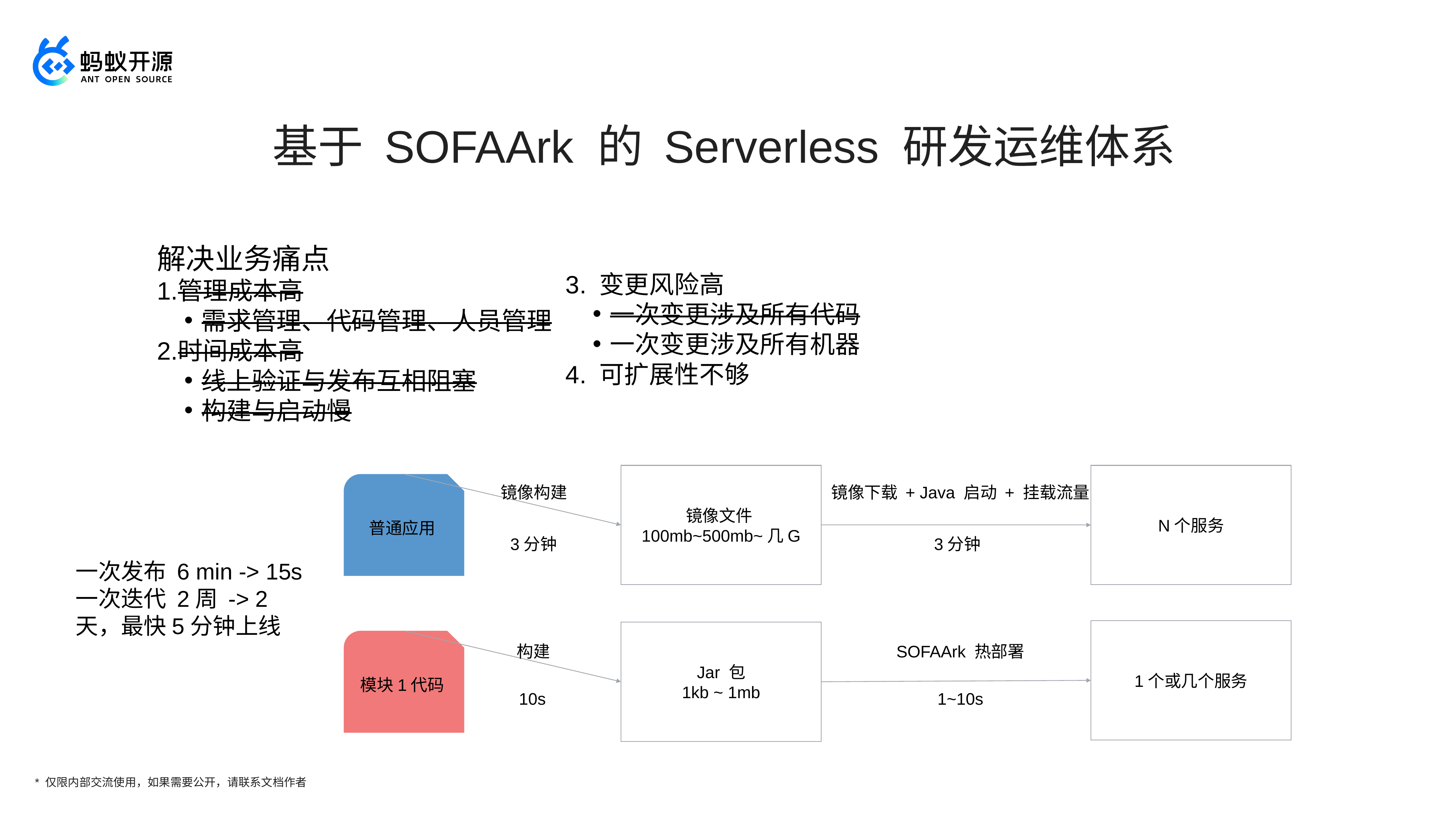

基于 SOFAArk 的 Serverless 研发运维体系
解决业务痛点
管理成本高
需求管理、代码管理、人员管理
时间成本高
线上验证与发布互相阻塞
构建与启动慢

3. 变更风险高
一次变更涉及所有代码
一次变更涉及所有机器
4. 可扩展性不够
镜像文件100mb~500mb~几G
N个服务
普通应用
镜像构建
镜像下载 + Java 启动 + 挂载流量
3分钟
3分钟
1个或几个服务
Jar 包
1kb ~ 1mb
模块1代码
构建
SOFAArk 热部署
10s
1~10s
一次发布 6 min -> 15s
一次迭代 2周 -> 2天，最快5分钟上线